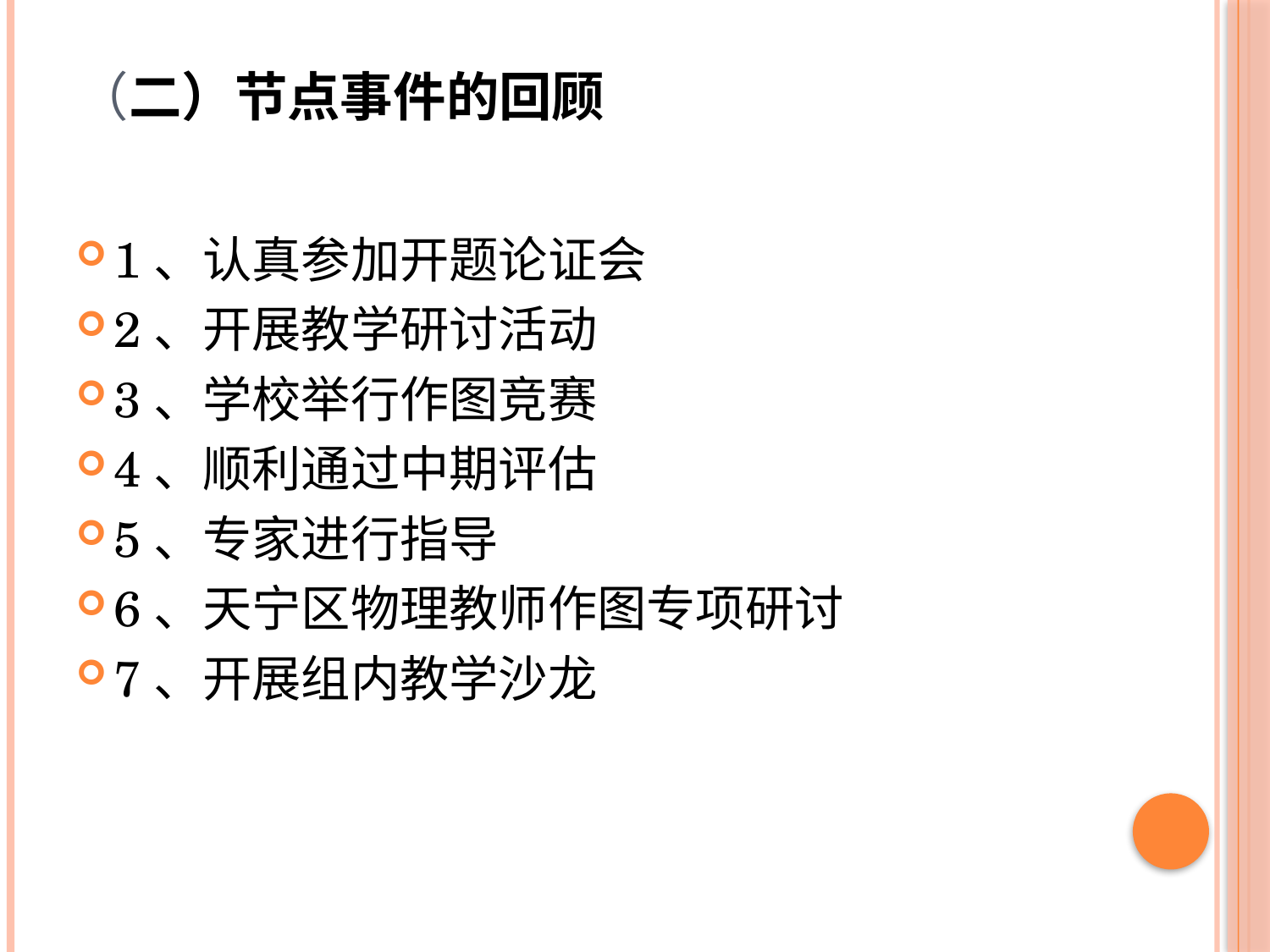

# （二）节点事件的回顾
1、认真参加开题论证会
2、开展教学研讨活动
3、学校举行作图竞赛
4、顺利通过中期评估
5、专家进行指导
6、天宁区物理教师作图专项研讨
7、开展组内教学沙龙